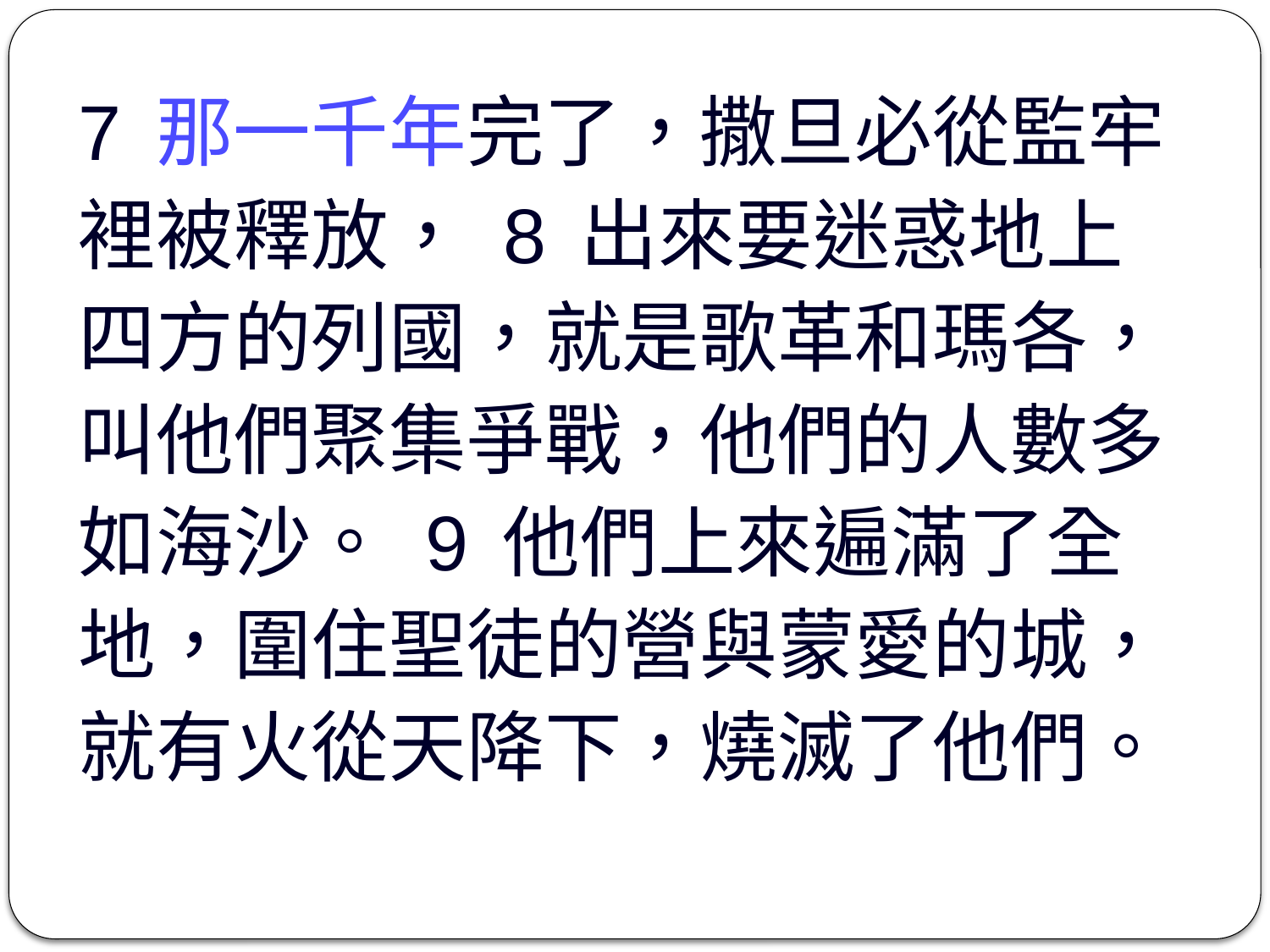

7 那一千年完了，撒旦必從監牢裡被釋放， 8 出來要迷惑地上四方的列國，就是歌革和瑪各，叫他們聚集爭戰，他們的人數多如海沙。 9 他們上來遍滿了全地，圍住聖徒的營與蒙愛的城，就有火從天降下，燒滅了他們。